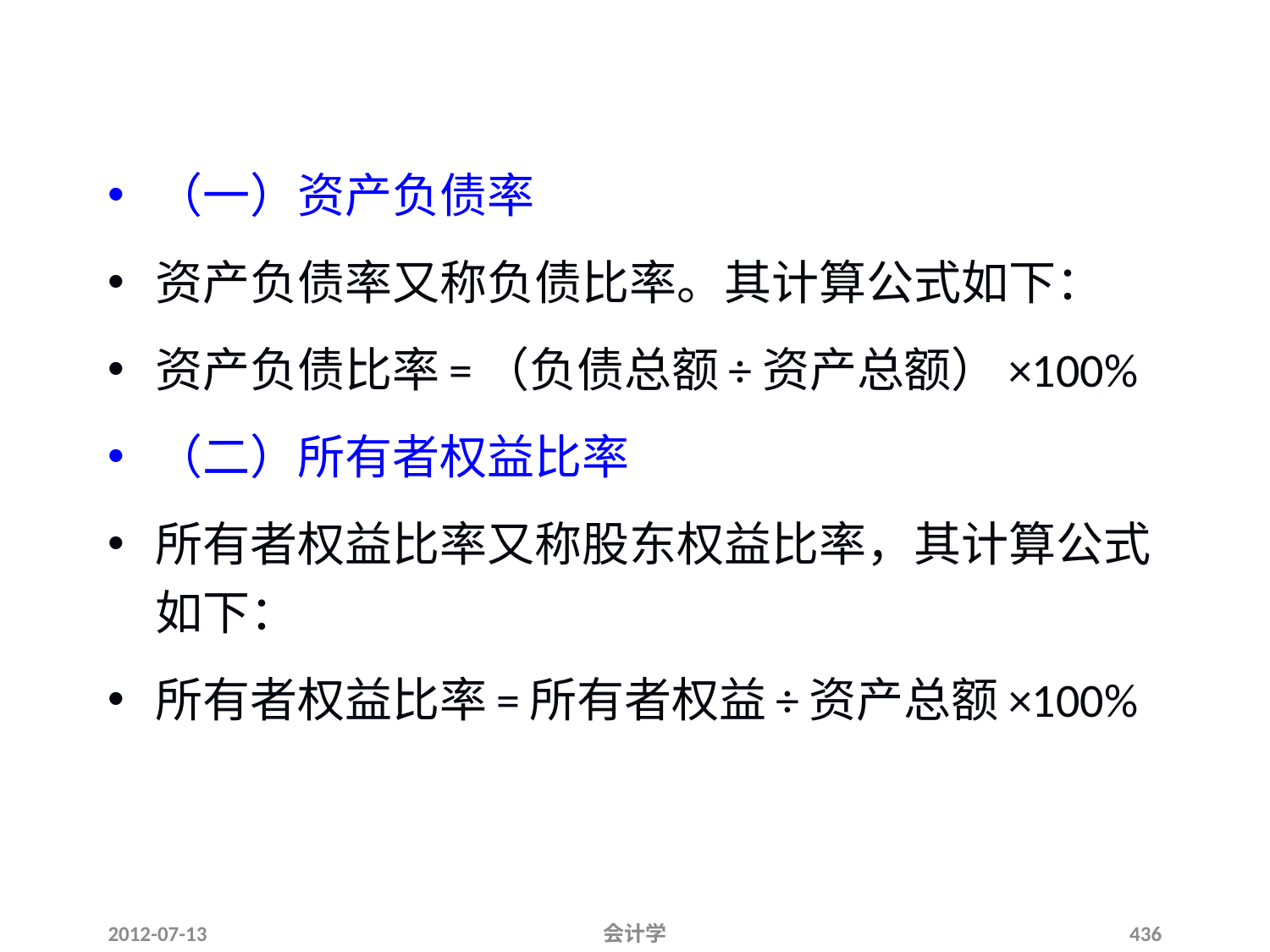

# 长期偿债能力分析
（一）资产负债率
资产负债率又称负债比率。其计算公式如下：
资产负债比率=（负债总额÷资产总额）×100%
（二）所有者权益比率
所有者权益比率又称股东权益比率，其计算公式如下：
所有者权益比率=所有者权益÷资产总额×100%

2012-07-13
会计学
436